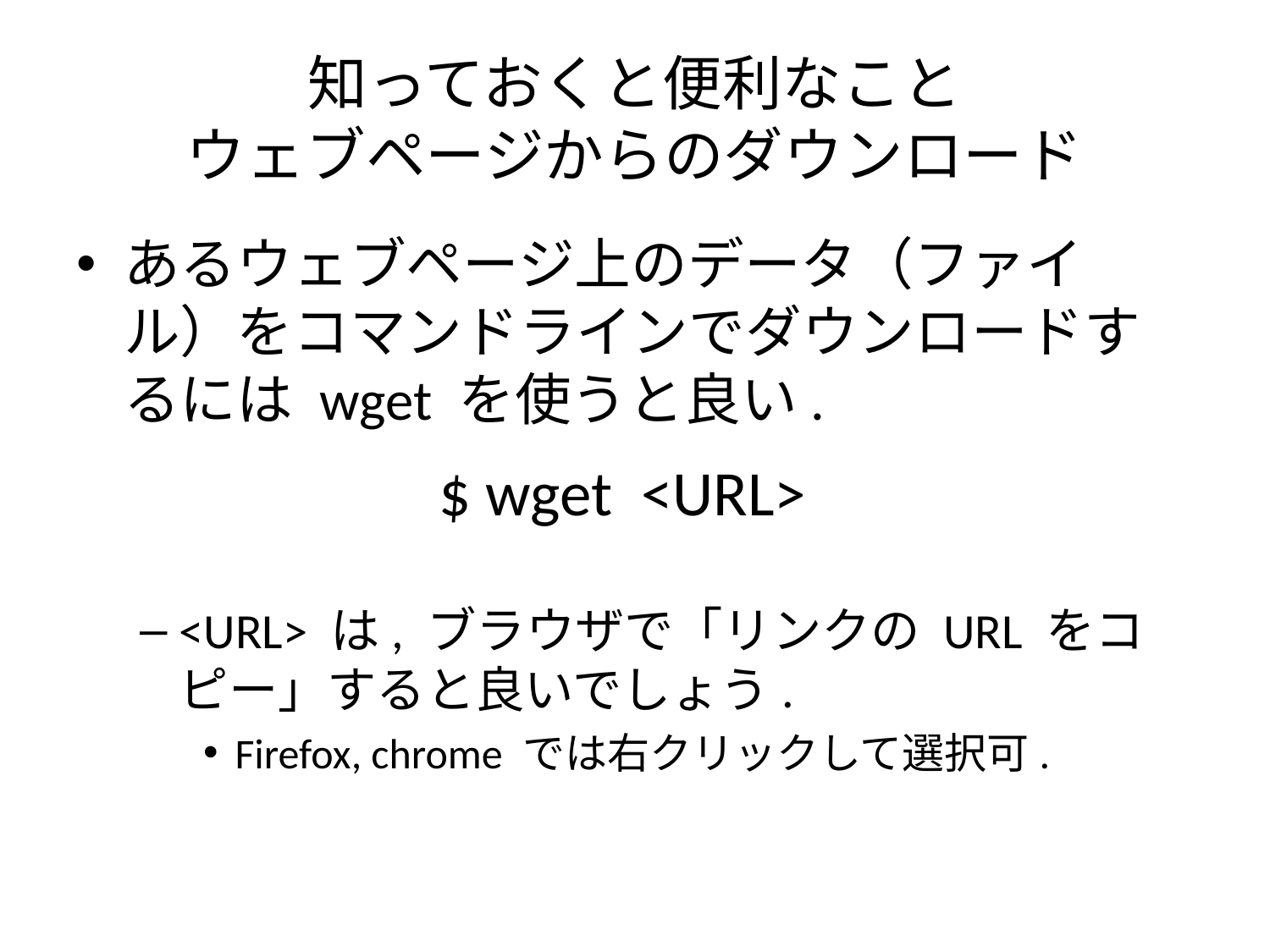

# 知っておくと便利なこと ウェブページからのダウンロード
あるウェブページ上のデータ（ファイル）をコマンドラインでダウンロードするには wget を使うと良い.

<URL> は, ブラウザで「リンクの URL をコピー」すると良いでしょう.
Firefox, chrome では右クリックして選択可.

$ wget  <URL>